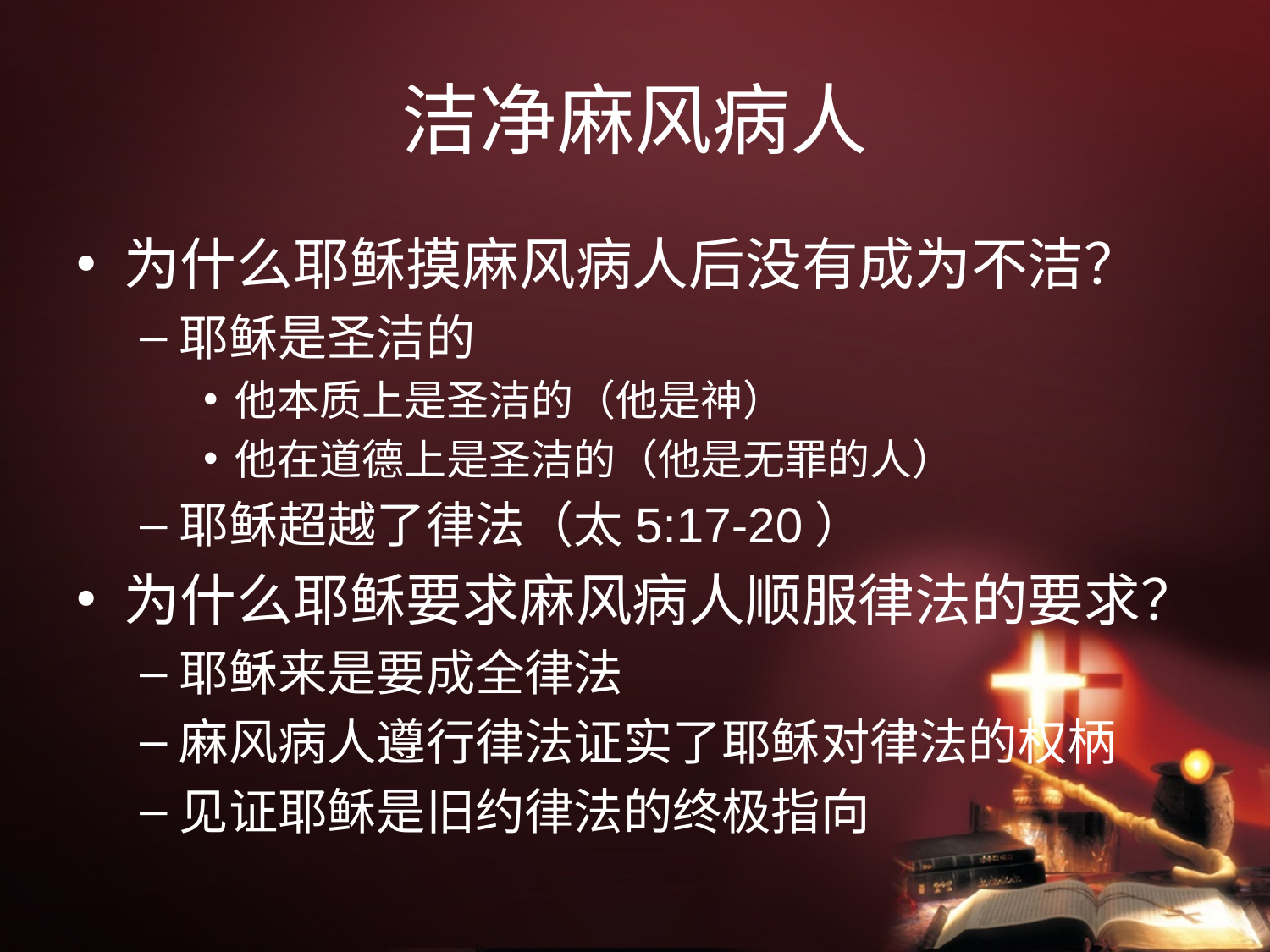

# 洁净麻风病人
为什么耶稣摸麻风病人后没有成为不洁？
耶稣是圣洁的
他本质上是圣洁的（他是神）
他在道德上是圣洁的（他是无罪的人）
耶稣超越了律法（太5:17-20）
为什么耶稣要求麻风病人顺服律法的要求？
耶稣来是要成全律法
麻风病人遵行律法证实了耶稣对律法的权柄
见证耶稣是旧约律法的终极指向